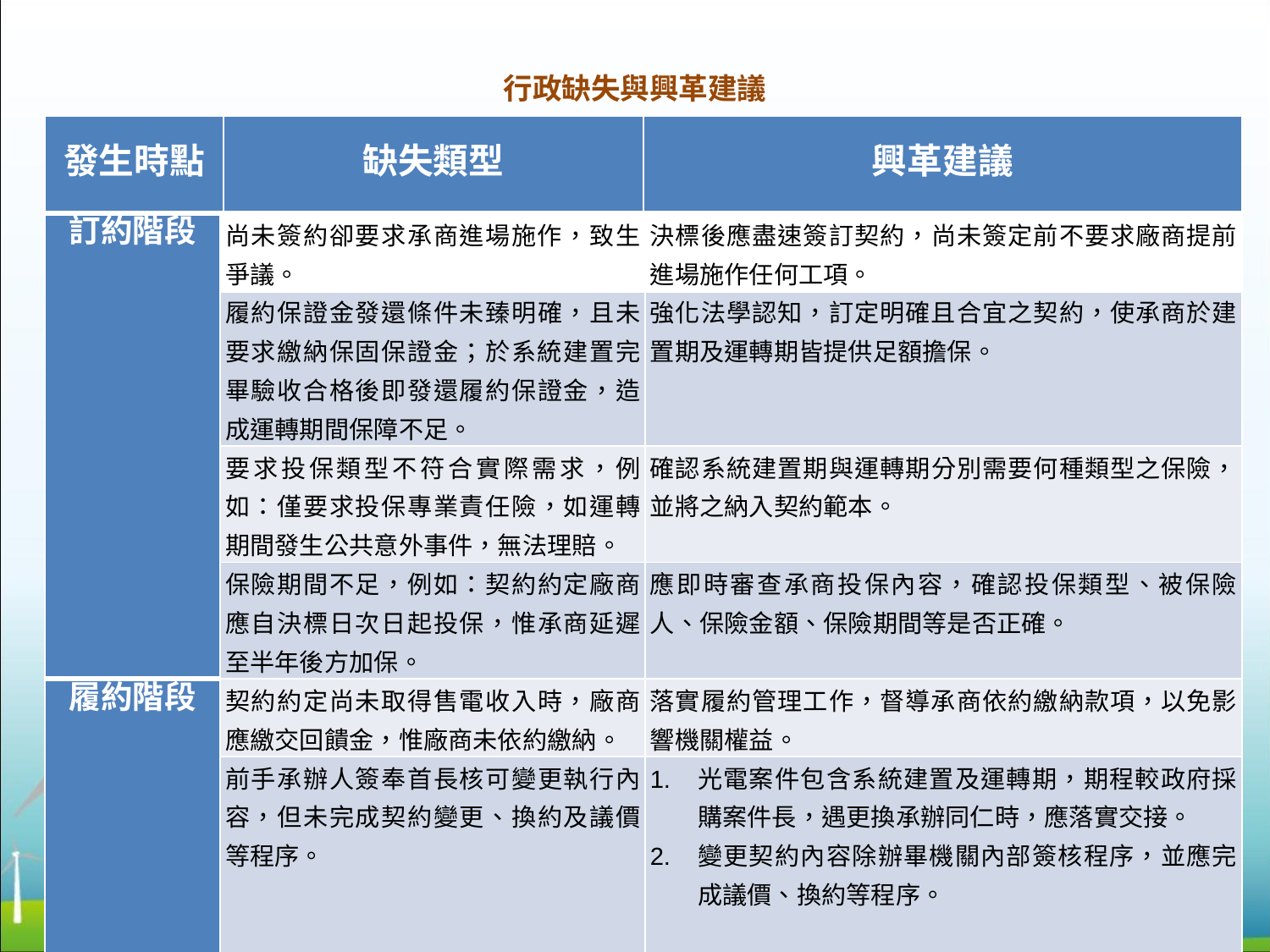

# 行政缺失與興革建議
| 發生時點 | 缺失類型 | 興革建議 |
| --- | --- | --- |
| 訂約階段 | 尚未簽約卻要求承商進場施作，致生爭議。 | 決標後應盡速簽訂契約，尚未簽定前不要求廠商提前進場施作任何工項。 |
| --- | --- | --- |
|  | 履約保證金發還條件未臻明確，且未要求繳納保固保證金；於系統建置完畢驗收合格後即發還履約保證金，造成運轉期間保障不足。 | 強化法學認知，訂定明確且合宜之契約，使承商於建置期及運轉期皆提供足額擔保。 |
|  | 要求投保類型不符合實際需求，例如：僅要求投保專業責任險，如運轉期間發生公共意外事件，無法理賠。 | 確認系統建置期與運轉期分別需要何種類型之保險，並將之納入契約範本。 |
|  | 保險期間不足，例如：契約約定廠商應自決標日次日起投保，惟承商延遲至半年後方加保。 | 應即時審查承商投保內容，確認投保類型、被保險人、保險金額、保險期間等是否正確。 |
| 履約階段 | 契約約定尚未取得售電收入時，廠商應繳交回饋金，惟廠商未依約繳納。 | 落實履約管理工作，督導承商依約繳納款項，以免影響機關權益。 |
|  | 前手承辦人簽奉首長核可變更執行內容，但未完成契約變更、換約及議價等程序。 | 光電案件包含系統建置及運轉期，期程較政府採購案件長，遇更換承辦同仁時，應落實交接。 變更契約內容除辦畢機關內部簽核程序，並應完成議價、換約等程序。 |